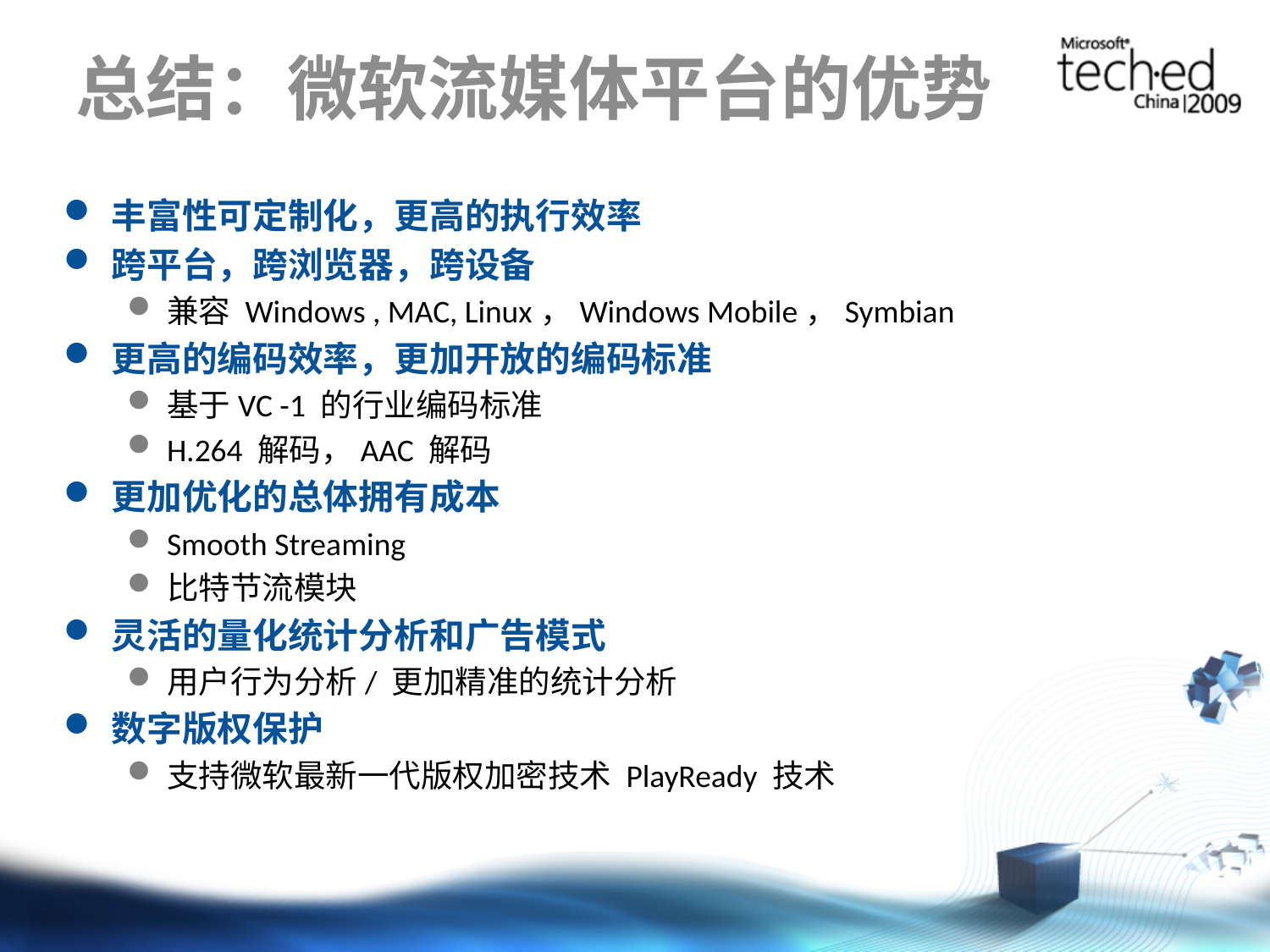

# 总结：微软流媒体平台的优势
丰富性可定制化，更高的执行效率
跨平台，跨浏览器，跨设备
兼容 Windows , MAC, Linux，Windows Mobile，Symbian
更高的编码效率，更加开放的编码标准
基于VC -1 的行业编码标准
H.264 解码，AAC 解码
更加优化的总体拥有成本
Smooth Streaming
比特节流模块
灵活的量化统计分析和广告模式
用户行为分析/ 更加精准的统计分析
数字版权保护
支持微软最新一代版权加密技术 PlayReady 技术